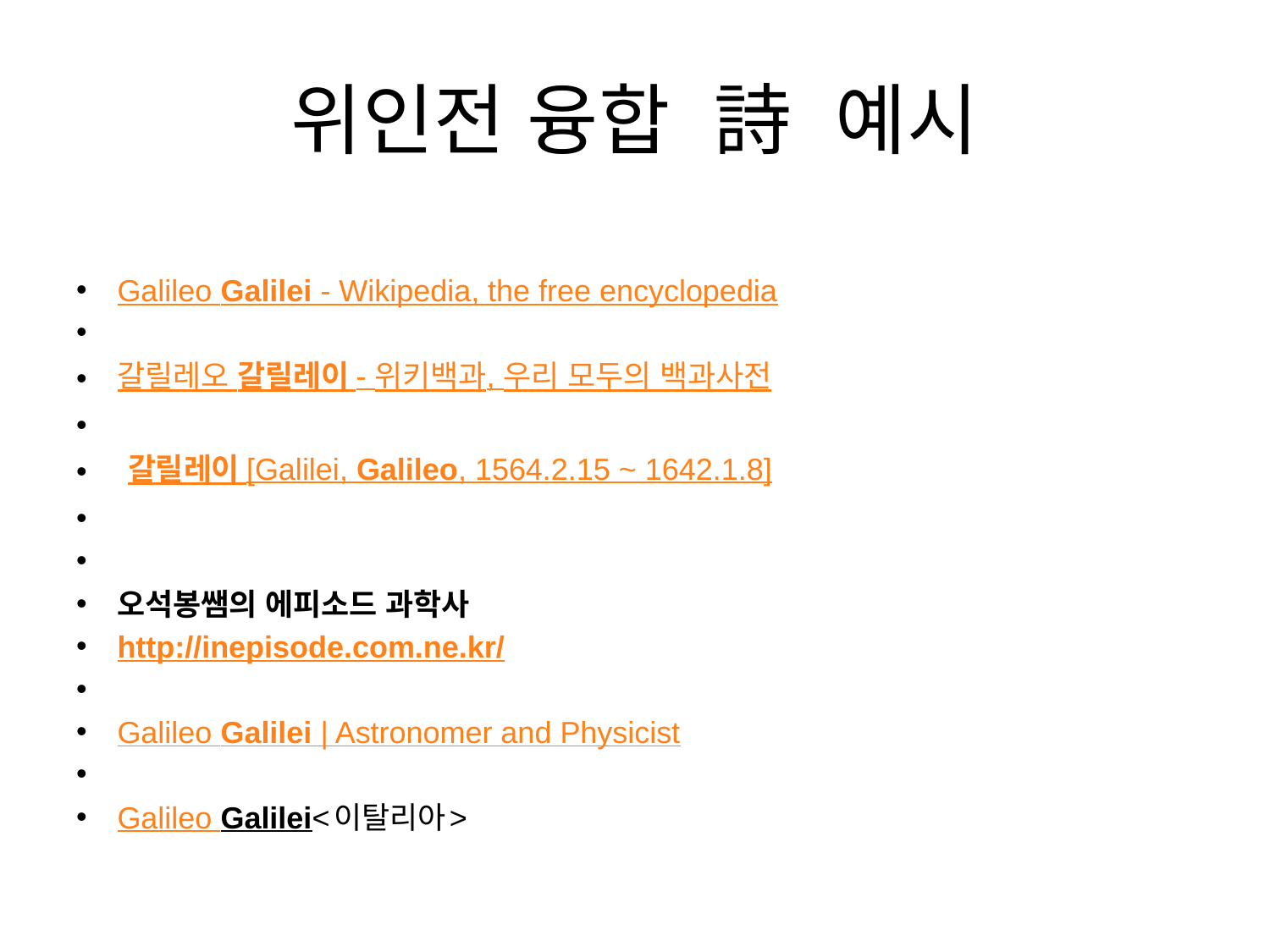

# 위인전 융합  詩  예시

Galileo Galilei - Wikipedia, the free encyclopedia

갈릴레오 갈릴레이 - 위키백과, 우리 모두의 백과사전

 갈릴레이 [Galilei, Galileo, 1564.2.15 ~ 1642.1.8]

오석봉쌤의 에피소드 과학사
http://inepisode.com.ne.kr/

Galileo Galilei | Astronomer and Physicist

Galileo Galilei<이탈리아>